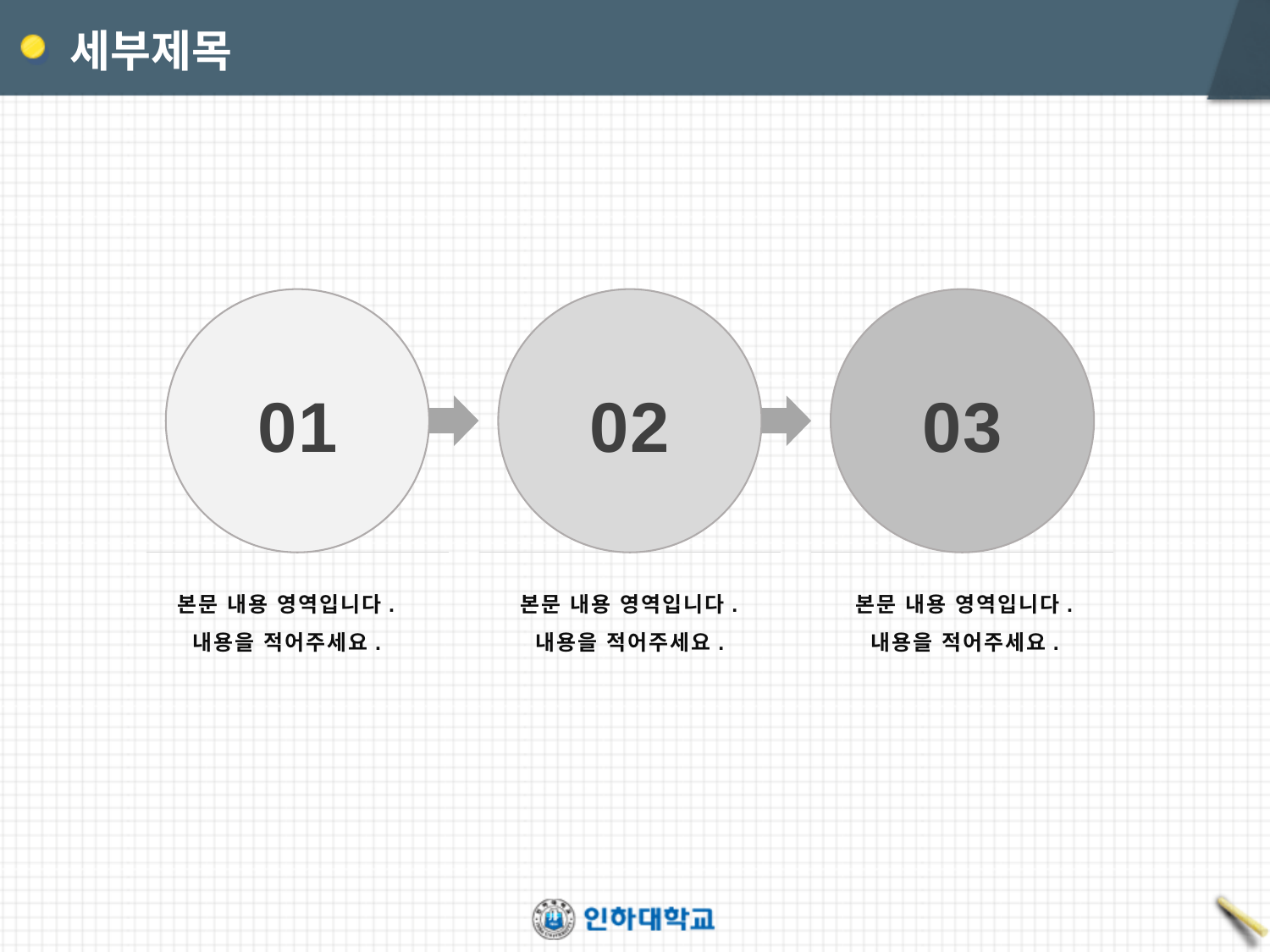

# 세부제목

01
02
03

본문 내용 영역입니다. 내용을 적어주세요.
본문 내용 영역입니다. 내용을 적어주세요.
본문 내용 영역입니다. 내용을 적어주세요.